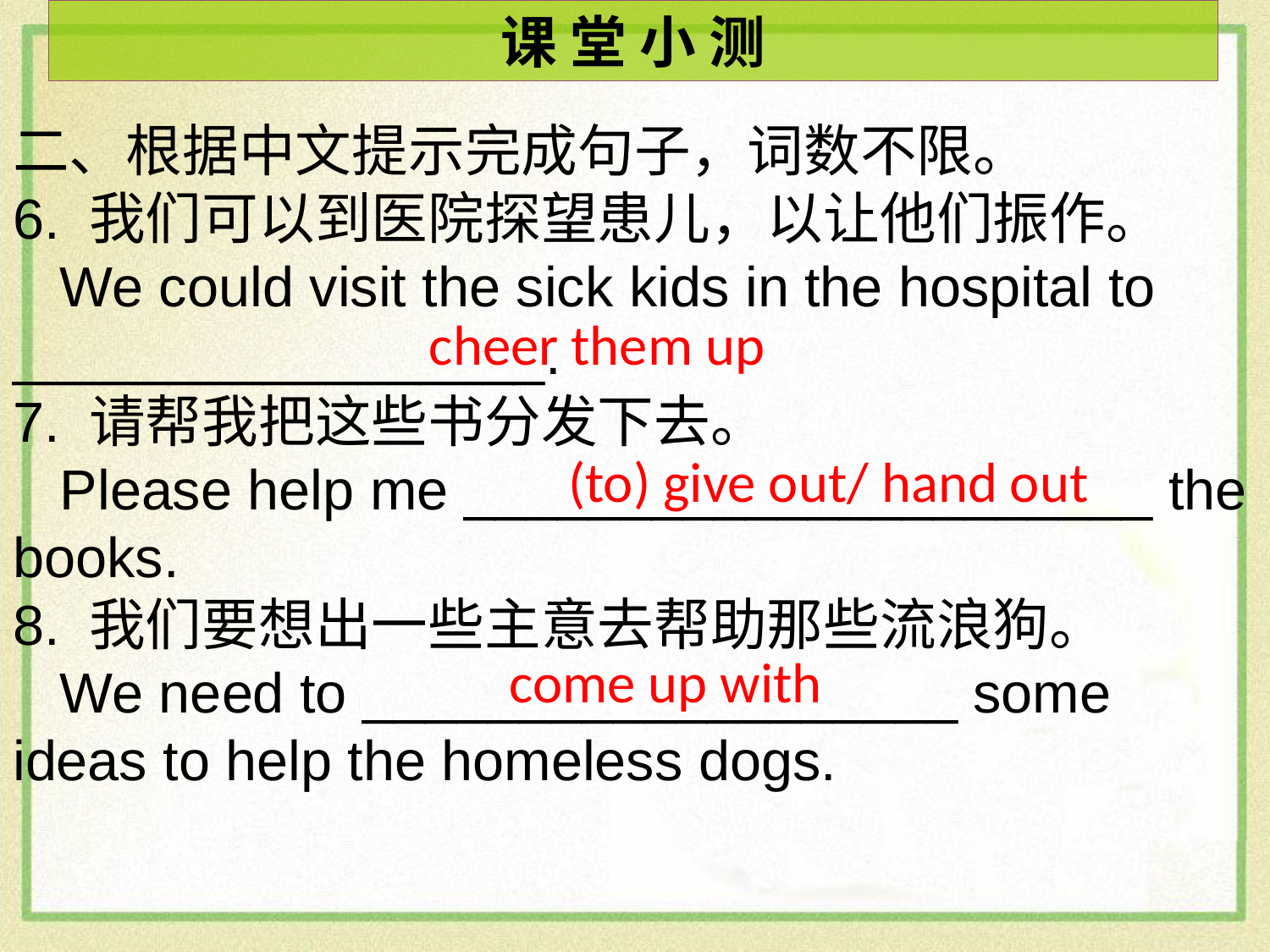

课 堂 小 测
二、根据中文提示完成句子，词数不限。
6. 我们可以到医院探望患儿，以让他们振作。
   We could visit the sick kids in the hospital to _________________.
7. 请帮我把这些书分发下去。
   Please help me ______________________ the books.
8. 我们要想出一些主意去帮助那些流浪狗。
   We need to ___________________ some ideas to help the homeless dogs.
cheer them up
(to) give out/ hand out
 come up with